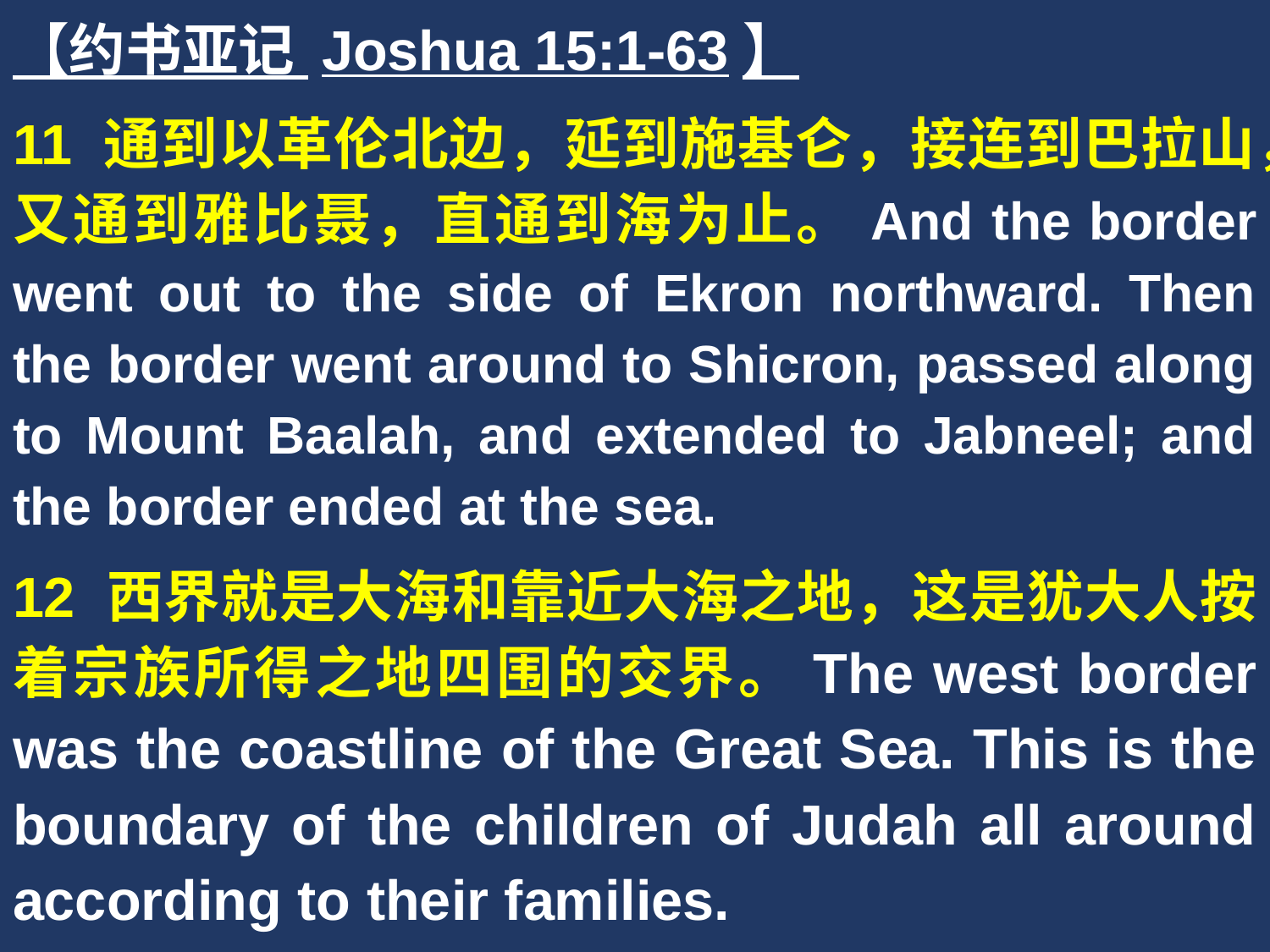

【约书亚记 Joshua 15:1-63】
11 通到以革伦北边，延到施基仑，接连到巴拉山，又通到雅比聂，直通到海为止。And the border went out to the side of Ekron northward. Then the border went around to Shicron, passed along to Mount Baalah, and extended to Jabneel; and the border ended at the sea.
12 西界就是大海和靠近大海之地，这是犹大人按着宗族所得之地四围的交界。The west border was the coastline of the Great Sea. This is the boundary of the children of Judah all around according to their families.